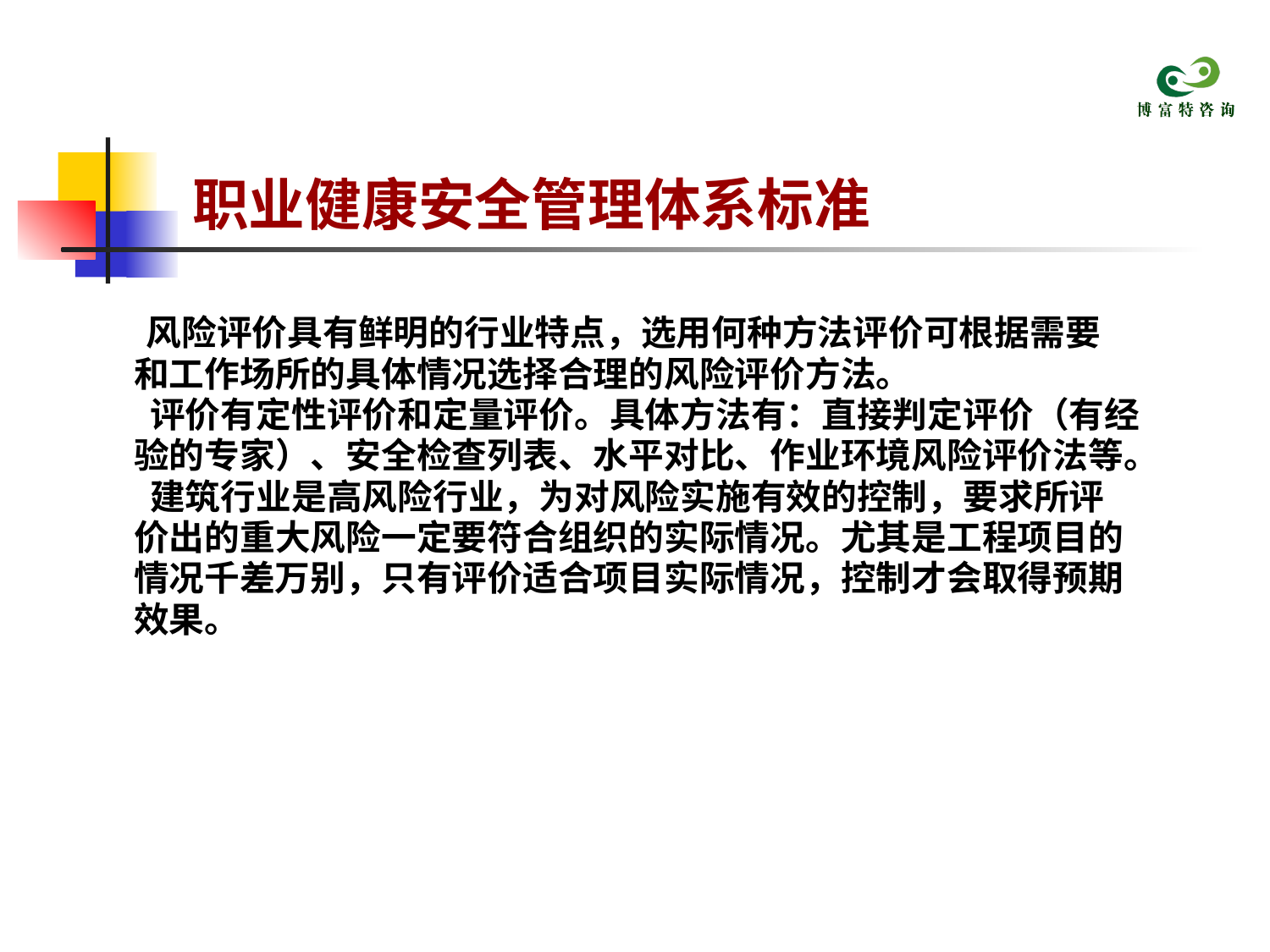

# 职业健康安全管理体系标准

    风险评价具有鲜明的行业特点，选用何种方法评价可根据需要
 和工作场所的具体情况选择合理的风险评价方法。
   评价有定性评价和定量评价。具体方法有：直接判定评价（有经
 验的专家）、安全检查列表、水平对比、作业环境风险评价法等。
   建筑行业是高风险行业，为对风险实施有效的控制，要求所评
 价出的重大风险一定要符合组织的实际情况。尤其是工程项目的
 情况千差万别，只有评价适合项目实际情况，控制才会取得预期
 效果。

49